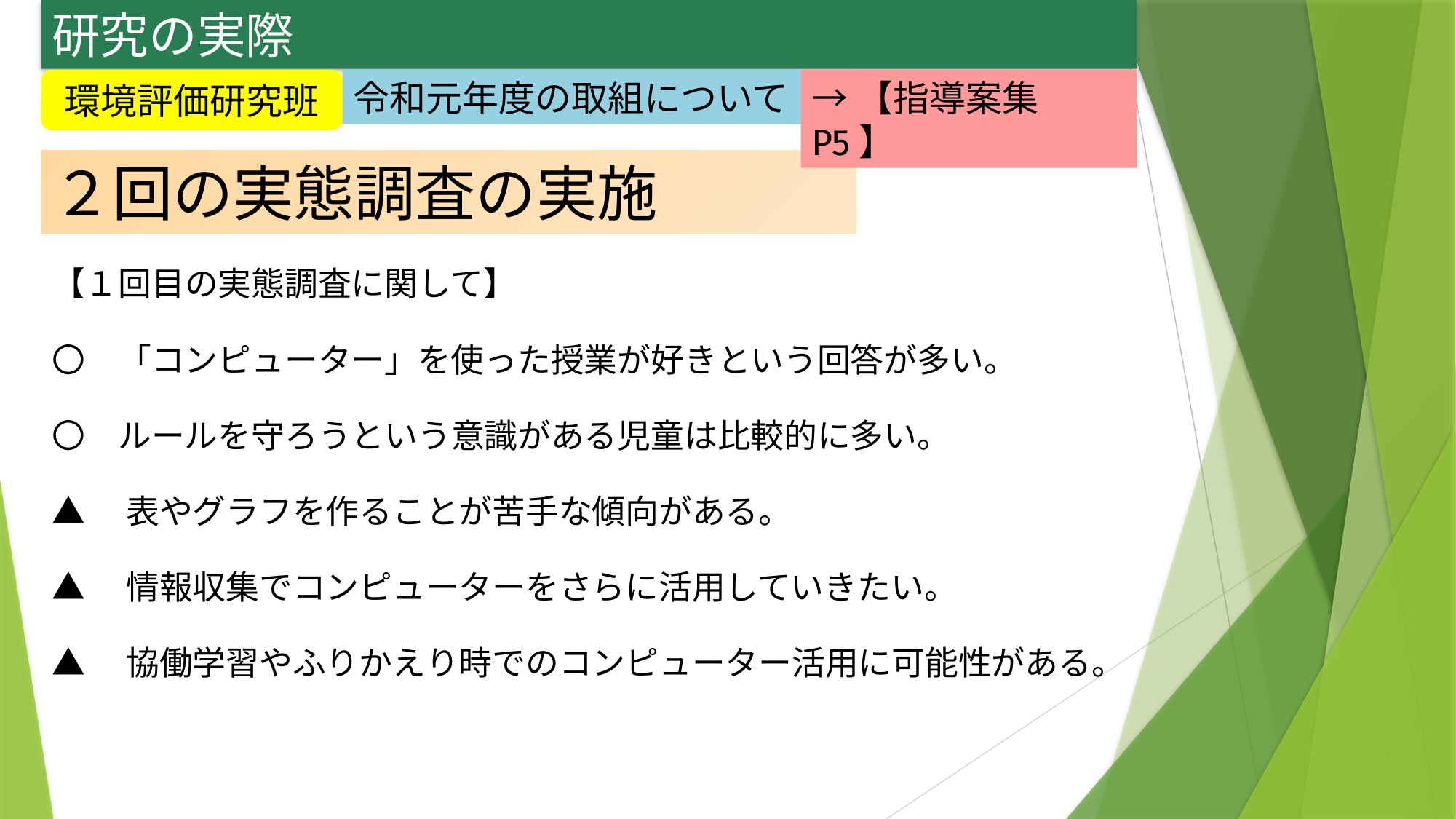

研究の実際
→【指導案集P5】
環境評価研究班
令和元年度の取組について
２回の実態調査の実施
【１回目の実態調査に関して】

〇　「コンピューター」を使った授業が好きという回答が多い。

〇　ルールを守ろうという意識がある児童は比較的に多い。

▲　表やグラフを作ることが苦手な傾向がある。

▲　情報収集でコンピューターをさらに活用していきたい。

▲　協働学習やふりかえり時でのコンピューター活用に可能性がある。